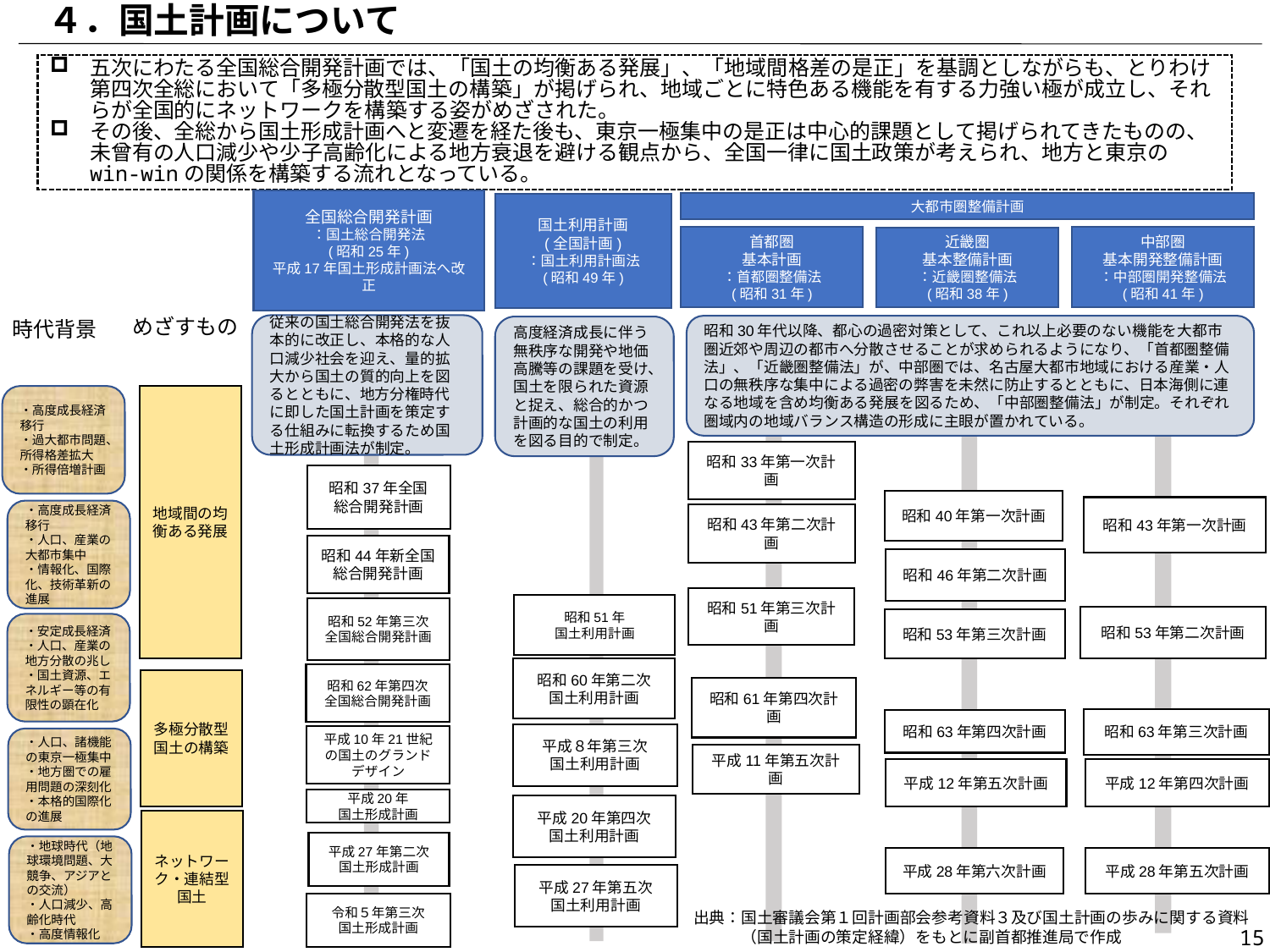

４．国土計画について
五次にわたる全国総合開発計画では、「国土の均衡ある発展」、「地域間格差の是正」を基調としながらも、とりわけ第四次全総において「多極分散型国土の構築」が掲げられ、地域ごとに特色ある機能を有する力強い極が成立し、それらが全国的にネットワークを構築する姿がめざされた。
その後、全総から国土形成計画へと変遷を経た後も、東京一極集中の是正は中心的課題として掲げられてきたものの、未曾有の人口減少や少子高齢化による地方衰退を避ける観点から、全国一律に国土政策が考えられ、地方と東京のwin-winの関係を構築する流れとなっている。
全国総合開発計画
：国土総合開発法
(昭和25年)
平成17年国土形成計画法へ改正
大都市圏整備計画
国土利用計画
(全国計画)
：国土利用計画法
(昭和49年)
首都圏
基本計画
：首都圏整備法
(昭和31年)
中部圏
基本開発整備計画
：中部圏開発整備法
(昭和41年)
近畿圏
基本整備計画
：近畿圏整備法
(昭和38年)
　めざすもの
　時代背景
従来の国土総合開発法を抜本的に改正し、本格的な人口減少社会を迎え、量的拡大から国土の質的向上を図るとともに、地方分権時代に即した国土計画を策定する仕組みに転換するため国土形成計画法が制定。
昭和30年代以降、都心の過密対策として、これ以上必要のない機能を大都市圏近郊や周辺の都市へ分散させることが求められるようになり、「首都圏整備法」、「近畿圏整備法」が、中部圏では、名古屋大都市地域における産業・人口の無秩序な集中による過密の弊害を未然に防止するとともに、日本海側に連なる地域を含め均衡ある発展を図るため、「中部圏整備法」が制定。それぞれ圏域内の地域バランス構造の形成に主眼が置かれている。
高度経済成長に伴う無秩序な開発や地価高騰等の課題を受け、国土を限られた資源と捉え、総合的かつ計画的な国土の利用を図る目的で制定。
・高度成長経済移行
・過大都市問題、所得格差拡大
・所得倍増計画
地域間の均衡ある発展
昭和33年第一次計画
昭和37年全国
総合開発計画
昭和40年第一次計画
昭和43年第一次計画
・高度成長経済移行
・人口、産業の大都市集中
・情報化、国際化、技術革新の進展
昭和43年第二次計画
昭和44年新全国総合開発計画
昭和46年第二次計画
昭和51年第三次計画
昭和51年
国土利用計画
昭和52年第三次
全国総合開発計画
昭和53年第二次計画
昭和53年第三次計画

・安定成長経済
・人口、産業の地方分散の兆し
・国土資源、エネルギー等の有限性の顕在化

昭和60年第二次
国土利用計画
昭和62年第四次
全国総合開発計画
多極分散型国土の構築
昭和61年第四次計画
昭和63年第三次計画
昭和63年第四次計画
平成８年第三次
国土利用計画
平成10年21世紀の国土のグランドデザイン
・人口、諸機能の東京一極集中
・地方圏での雇用問題の深刻化
・本格的国際化の進展
平成11年第五次計画
平成12年第四次計画
平成12年第五次計画
平成20年
国土形成計画
平成20年第四次
国土利用計画
ネットワーク・連結型国土
平成27年第二次
国土形成計画
・地球時代（地球環境問題、大競争、アジアとの交流）
・人口減少、高齢化時代
・高度情報化
平成28年第六次計画
平成28年第五次計画
平成27年第五次
国土利用計画
令和５年第三次
国土形成計画
出典：国土審議会第１回計画部会参考資料３及び国土計画の歩みに関する資料
　　　（国土計画の策定経緯）をもとに副首都推進局で作成
15